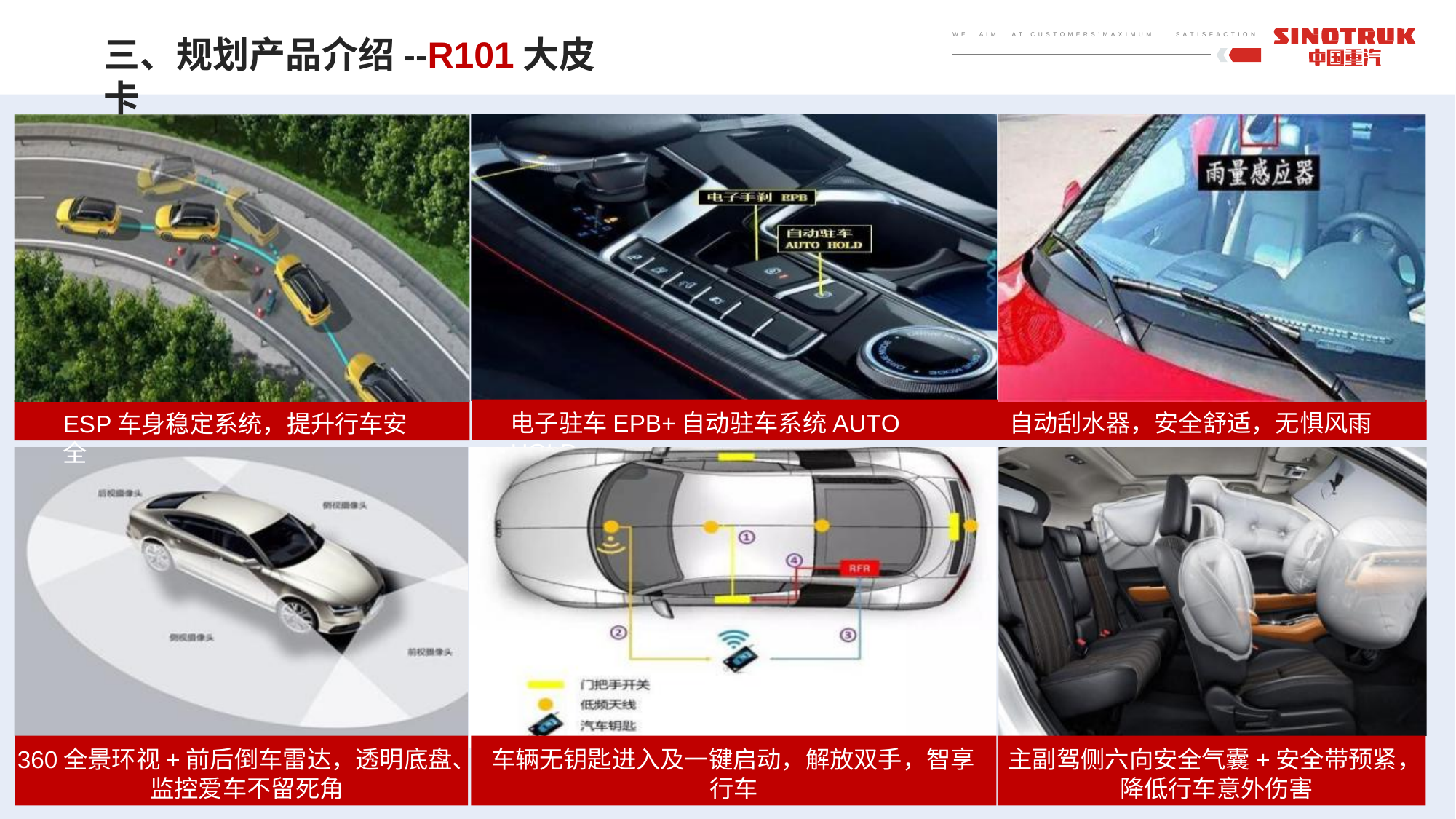

W  E
A  I  M
A  T     C  U  S  T  O  M  E  R  S  ’  M  A  X  I  M  U  M
S  A  T  I  S  F  A  C  T  I  O  N
三、规划产品介绍--R101大皮卡

电子驻车EPB+自动驻车系统AUTO HOLD
自动刮水器，安全舒适，无惧风雨
ESP车身稳定系统，提升行车安全

360全景环视+前后倒车雷达，透明底盘、 监控爱车不留死角
车辆无钥匙进入及一键启动，解放双手，智享 行车
主副驾侧六向安全气囊+安全带预紧， 降低行车意外伤害